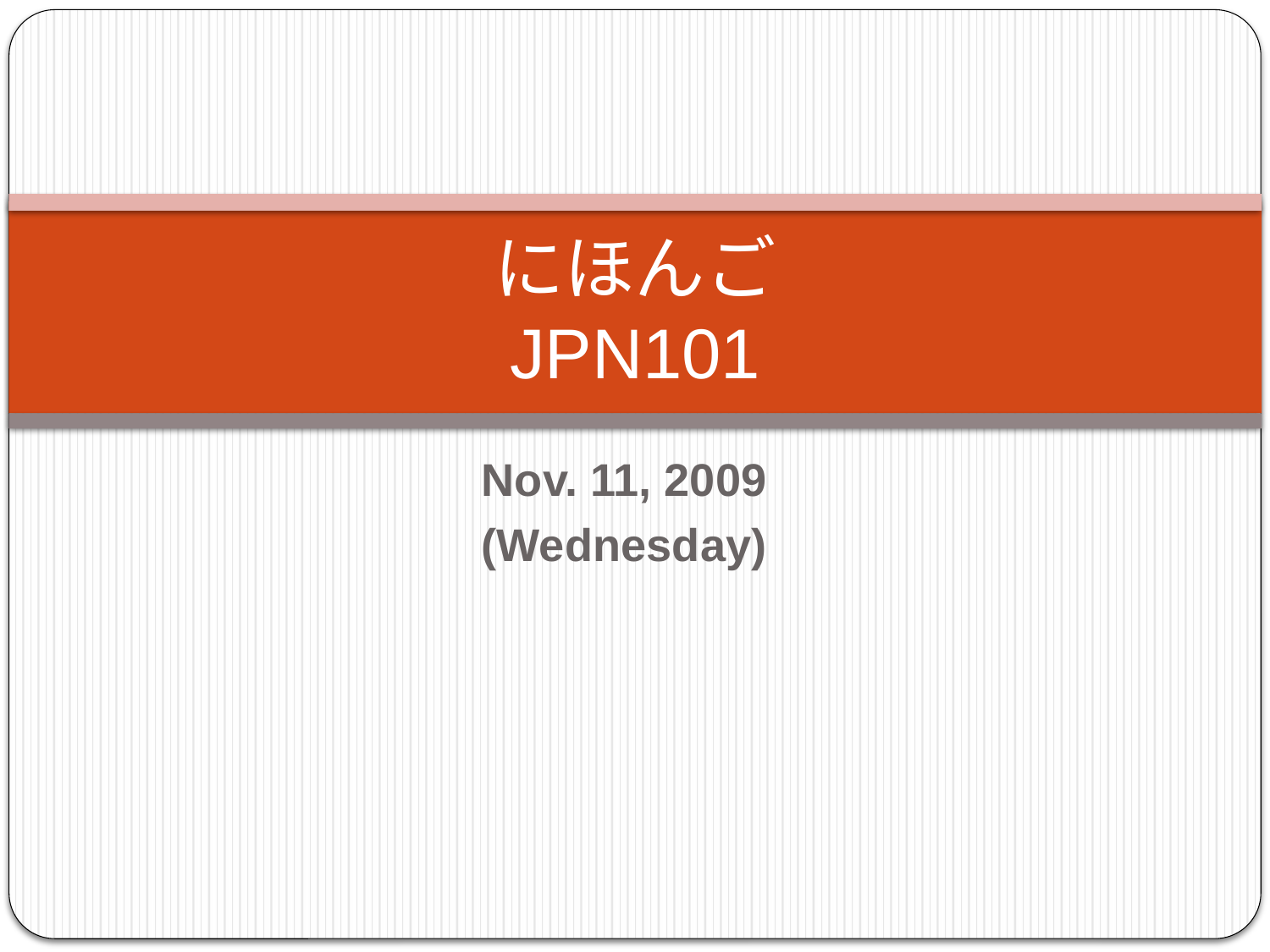

# にほんご JPN101
Nov. 11, 2009
(Wednesday)